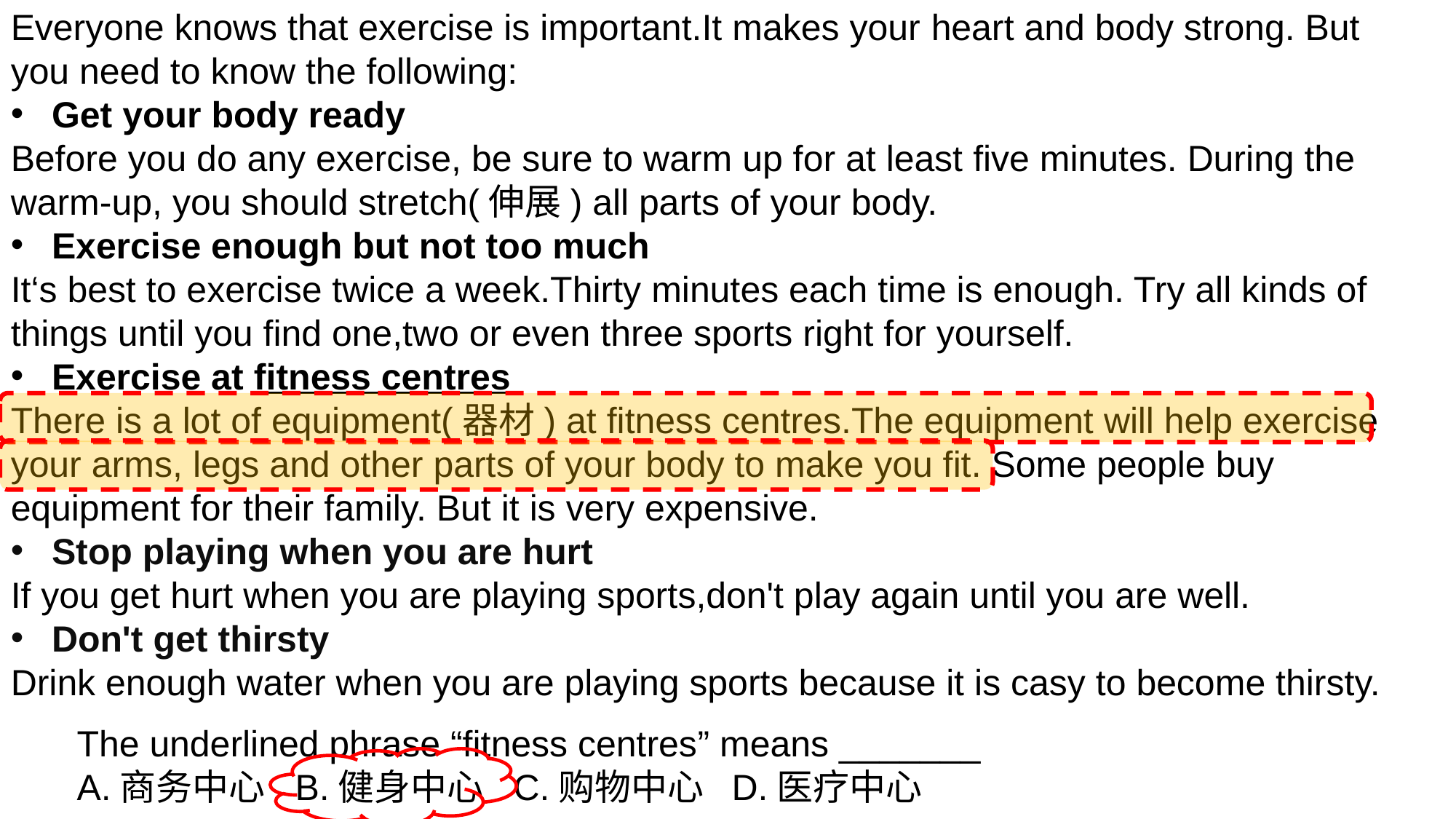

Everyone knows that exercise is important.It makes your heart and body strong. But
you need to know the following:
Get your body ready
Before you do any exercise, be sure to warm up for at least five minutes. During the
warm-up, you should stretch(伸展) all parts of your body.
Exercise enough but not too much
It‘s best to exercise twice a week.Thirty minutes each time is enough. Try all kinds of
things until you find one,two or even three sports right for yourself.
Exercise at fitness centres
There is a lot of equipment(器材) at fitness centres.The equipment will help exercise
your arms, legs and other parts of your body to make you fit. Some people buy
equipment for their family. But it is very expensive.
Stop playing when you are hurt
If you get hurt when you are playing sports,don't play again until you are well.
Don't get thirsty
Drink enough water when you are playing sports because it is casy to become thirsty.

The underlined phrase “fitness centres” means _______
A.商务中心	B.健身中心	C.购物中心	D.医疗中心